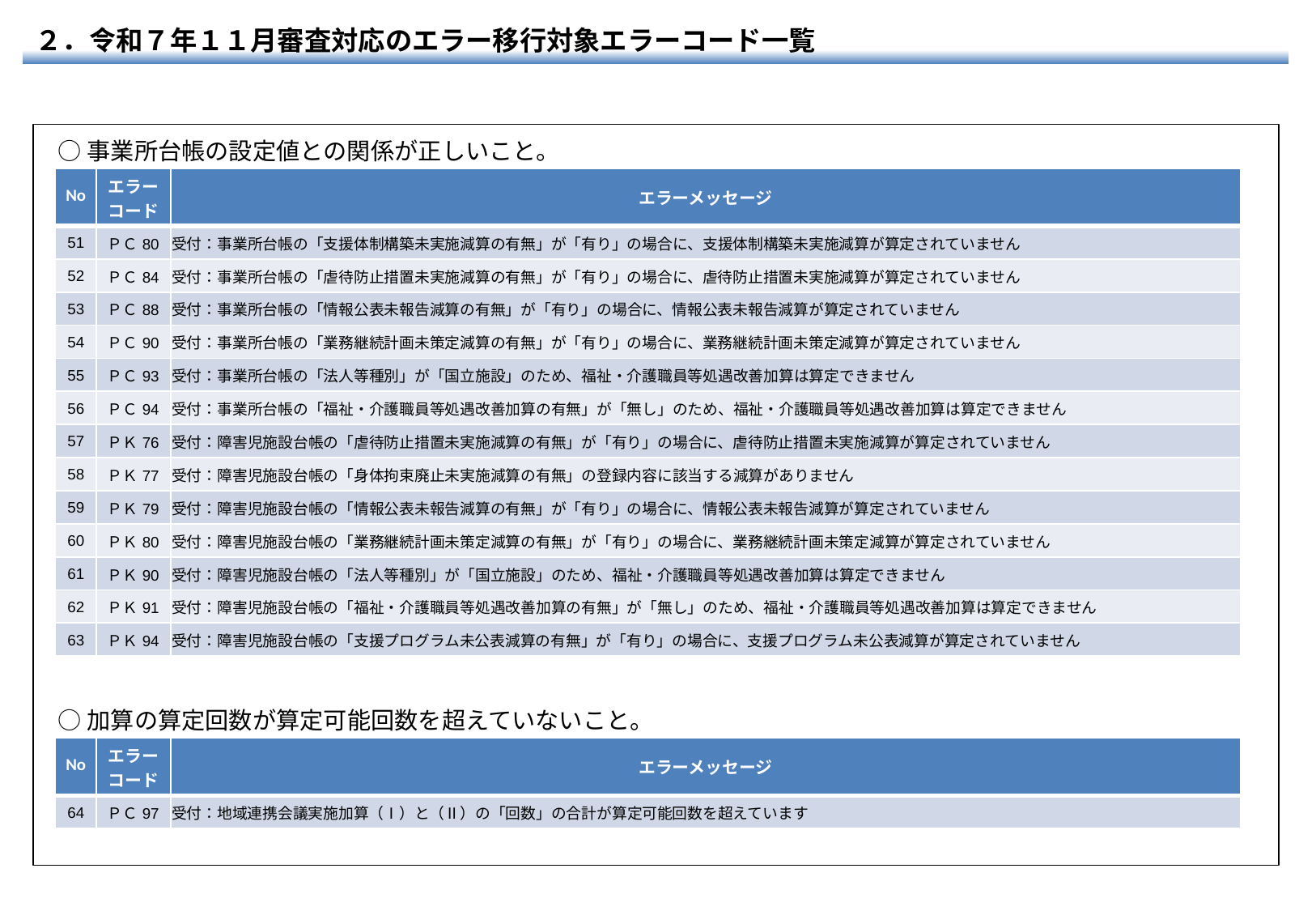

２．令和７年１１月審査対応のエラー移行対象エラーコード一覧

○事業所台帳の設定値との関係が正しいこと。

| No | エラー コード | エラーメッセージ |
| --- | --- | --- |
| 51 | ＰＣ80 | 受付：事業所台帳の「支援体制構築未実施減算の有無」が「有り」の場合に、支援体制構築未実施減算が算定されていません |
| 52 | ＰＣ84 | 受付：事業所台帳の「虐待防止措置未実施減算の有無」が「有り」の場合に、虐待防止措置未実施減算が算定されていません |
| 53 | ＰＣ88 | 受付：事業所台帳の「情報公表未報告減算の有無」が「有り」の場合に、情報公表未報告減算が算定されていません |
| 54 | ＰＣ90 | 受付：事業所台帳の「業務継続計画未策定減算の有無」が「有り」の場合に、業務継続計画未策定減算が算定されていません |
| 55 | ＰＣ93 | 受付：事業所台帳の「法人等種別」が「国立施設」のため、福祉・介護職員等処遇改善加算は算定できません |
| 56 | ＰＣ94 | 受付：事業所台帳の「福祉・介護職員等処遇改善加算の有無」が「無し」のため、福祉・介護職員等処遇改善加算は算定できません |
| 57 | ＰＫ76 | 受付：障害児施設台帳の「虐待防止措置未実施減算の有無」が「有り」の場合に、虐待防止措置未実施減算が算定されていません |
| 58 | ＰＫ77 | 受付：障害児施設台帳の「身体拘束廃止未実施減算の有無」の登録内容に該当する減算がありません |
| 59 | ＰＫ79 | 受付：障害児施設台帳の「情報公表未報告減算の有無」が「有り」の場合に、情報公表未報告減算が算定されていません |
| 60 | ＰＫ80 | 受付：障害児施設台帳の「業務継続計画未策定減算の有無」が「有り」の場合に、業務継続計画未策定減算が算定されていません |
| 61 | ＰＫ90 | 受付：障害児施設台帳の「法人等種別」が「国立施設」のため、福祉・介護職員等処遇改善加算は算定できません |
| 62 | ＰＫ91 | 受付：障害児施設台帳の「福祉・介護職員等処遇改善加算の有無」が「無し」のため、福祉・介護職員等処遇改善加算は算定できません |
| 63 | ＰＫ94 | 受付：障害児施設台帳の「支援プログラム未公表減算の有無」が「有り」の場合に、支援プログラム未公表減算が算定されていません |
○加算の算定回数が算定可能回数を超えていないこと。

| No | エラー コード | エラーメッセージ |
| --- | --- | --- |
| 64 | ＰＣ97 | 受付：地域連携会議実施加算（Ⅰ）と（Ⅱ）の「回数」の合計が算定可能回数を超えています |